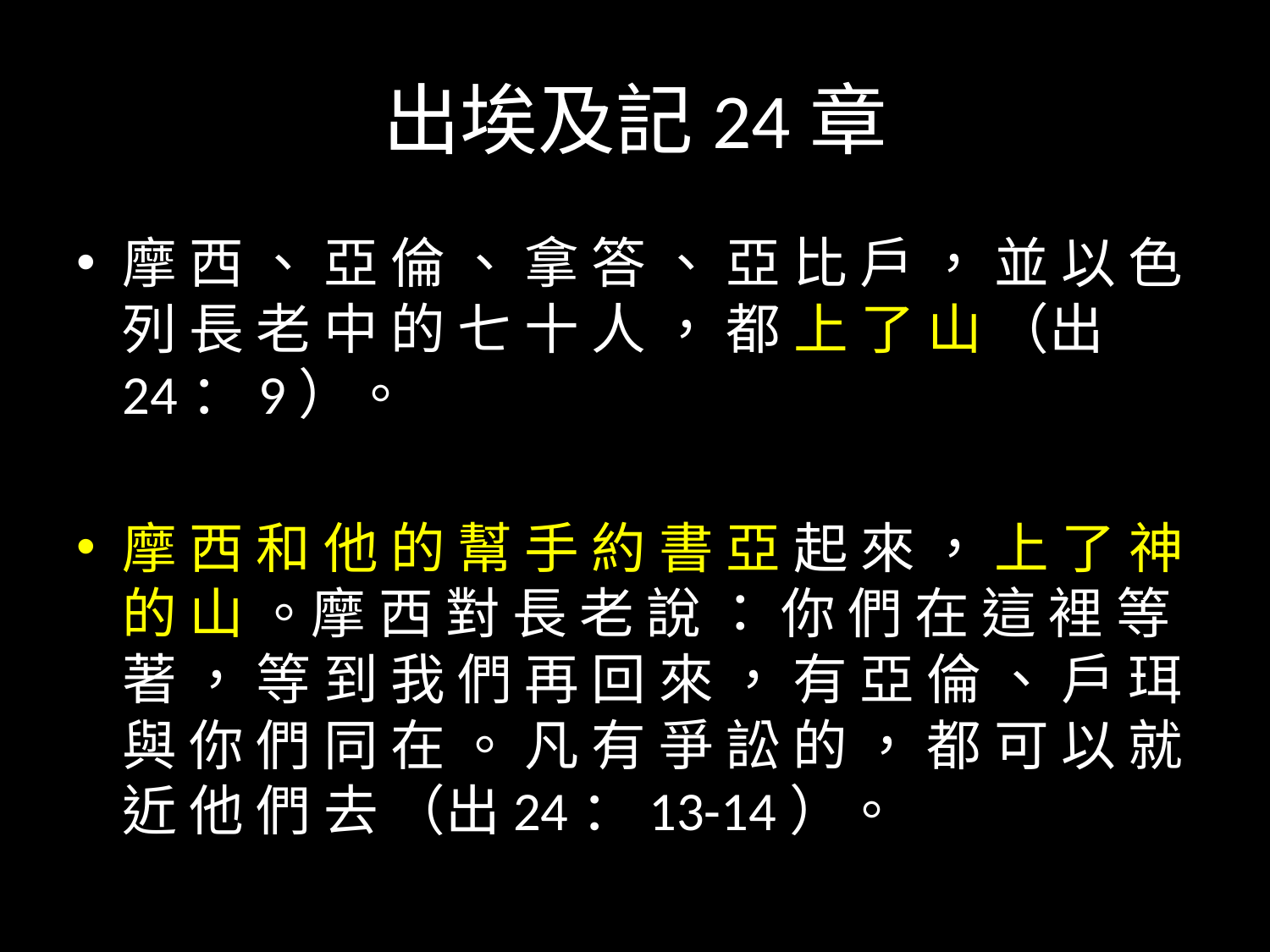

# 出埃及記24章
摩 西 、 亞 倫 、 拿 答 、 亞 比 戶 ， 並 以 色 列 長 老 中 的 七 十 人 ， 都 上 了 山 （出24：9）。

摩 西 和 他 的 幫 手 約 書 亞 起 來 ， 上 了 神 的 山 。摩 西 對 長 老 說 ： 你 們 在 這 裡 等 著 ， 等 到 我 們 再 回 來 ， 有 亞 倫 、 戶 珥 與 你 們 同 在 。 凡 有 爭 訟 的 ， 都 可 以 就 近 他 們 去 （出24：13-14）。